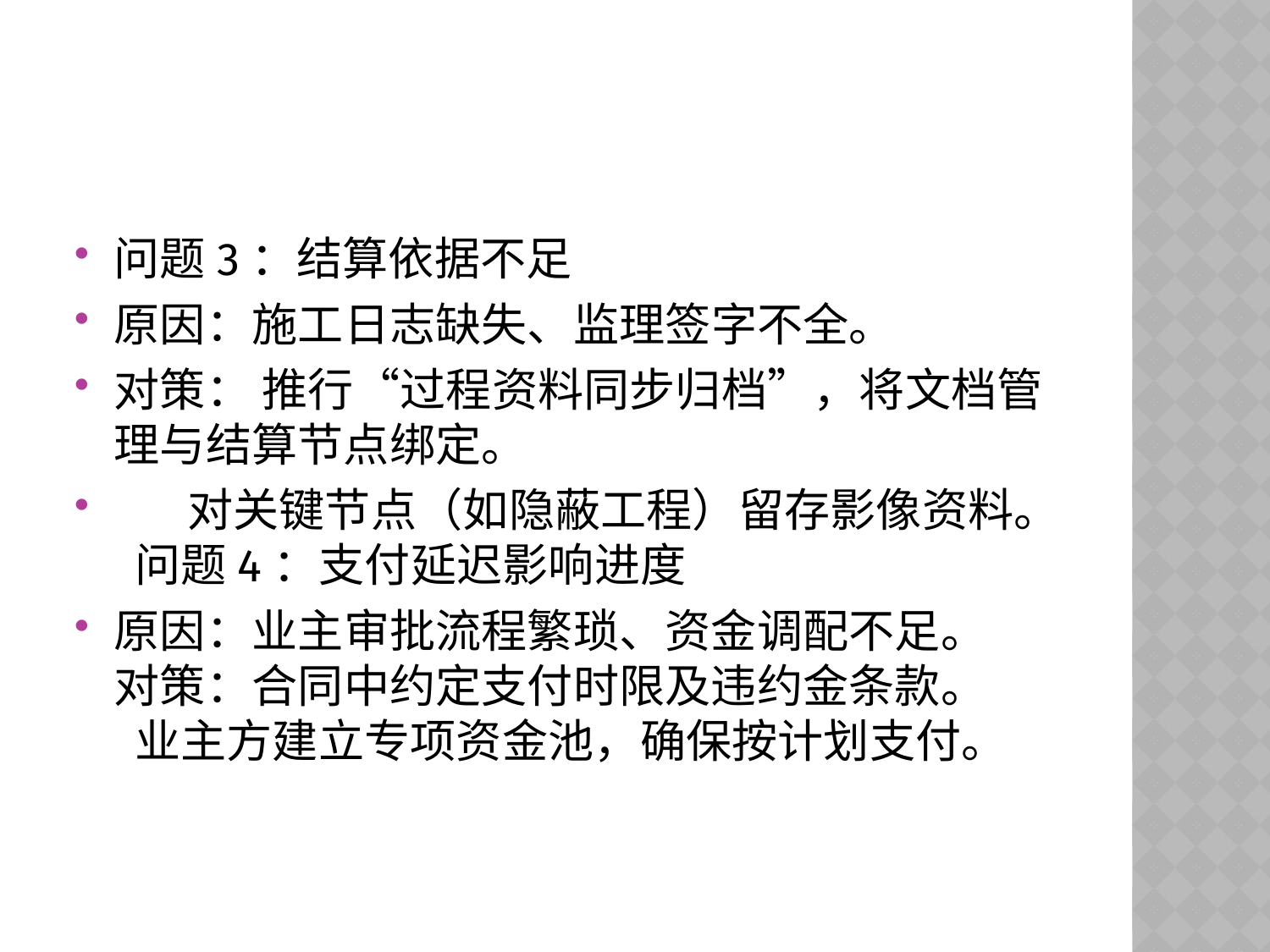

#
问题3：结算依据不足
原因：施工日志缺失、监理签字不全。
对策： 推行“过程资料同步归档”，将文档管理与结算节点绑定。
      对关键节点（如隐蔽工程）留存影像资料。  问题4：支付延迟影响进度
原因：业主审批流程繁琐、资金调配不足。     对策：合同中约定支付时限及违约金条款。         业主方建立专项资金池，确保按计划支付。